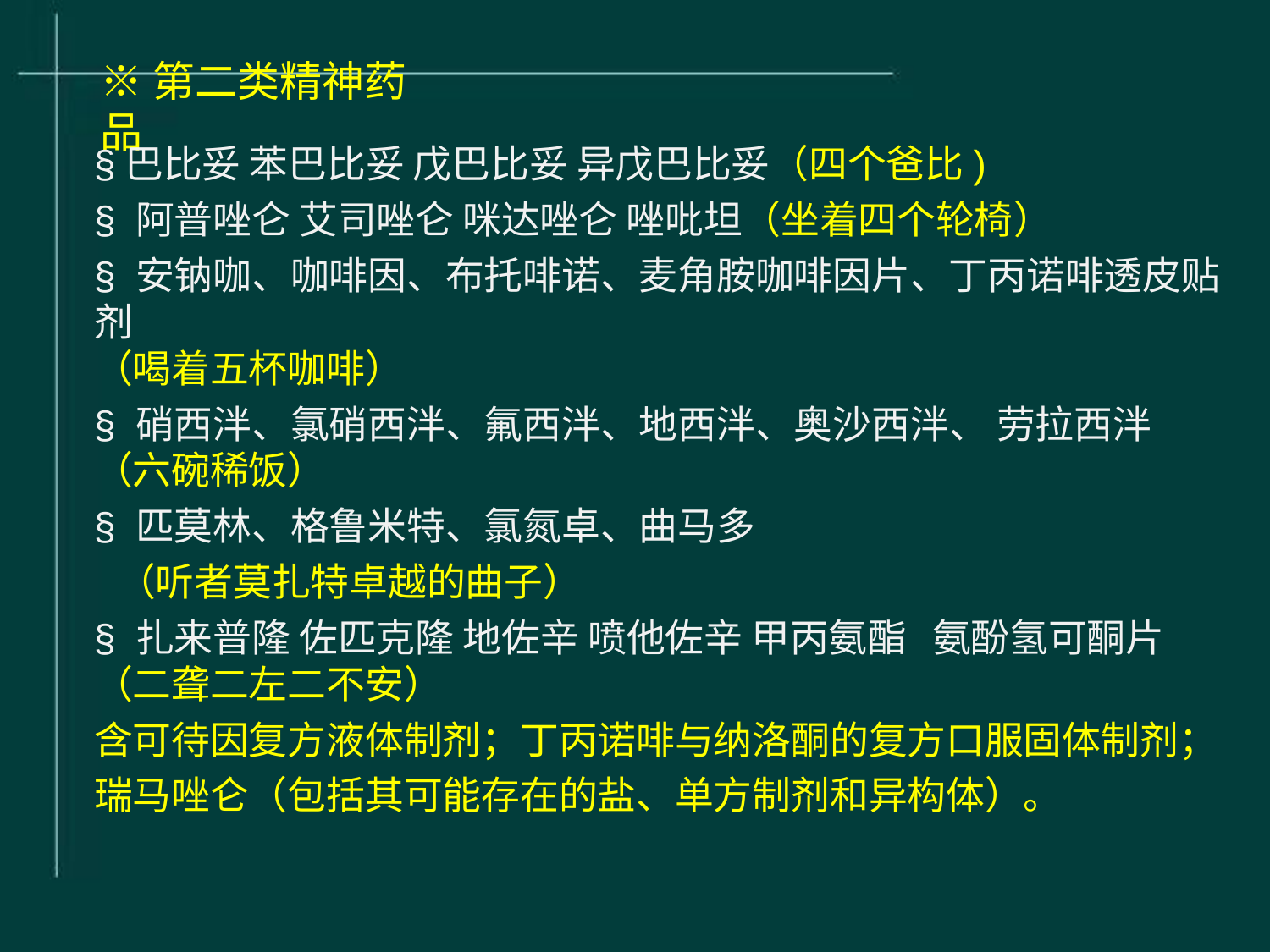

# ※第二类精神药品
§巴比妥 苯巴比妥 戊巴比妥 异戊巴比妥（四个爸比)
§ 阿普唑仑 艾司唑仑 咪达唑仑 唑吡坦（坐着四个轮椅）
§ 安钠咖、咖啡因、布托啡诺、麦角胺咖啡因片、丁丙诺啡透皮贴剂
（喝着五杯咖啡）
§ 硝西泮、氯硝西泮、氟西泮、地西泮、奥沙西泮、 劳拉西泮
（六碗稀饭）
§ 匹莫林、格鲁米特、氯氮卓、曲马多
（听者莫扎特卓越的曲子）
§ 扎来普隆 佐匹克隆 地佐辛 喷他佐辛 甲丙氨酯	氨酚氢可酮片
（二聋二左二不安）
含可待因复方液体制剂；丁丙诺啡与纳洛酮的复方口服固体制剂； 瑞马唑仑（包括其可能存在的盐、单方制剂和异构体）。